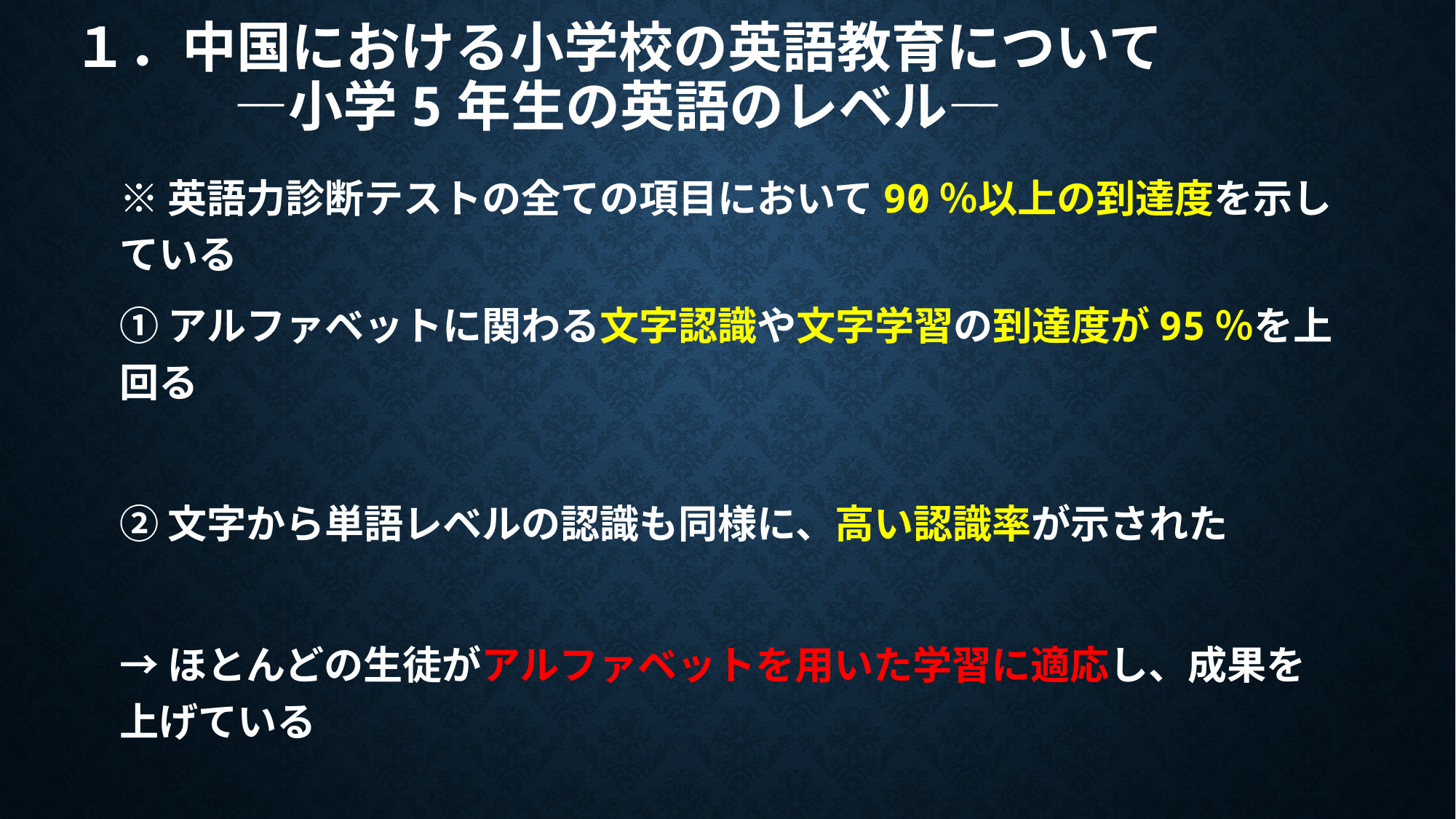

# １．中国における小学校の英語教育について ―小学5年生の英語のレベル―
※英語力診断テストの全ての項目において90％以上の到達度を示している
①アルファベットに関わる文字認識や文字学習の到達度が95％を上回る

②文字から単語レベルの認識も同様に、高い認識率が示された

→ほとんどの生徒がアルファベットを用いた学習に適応し、成果を上げている